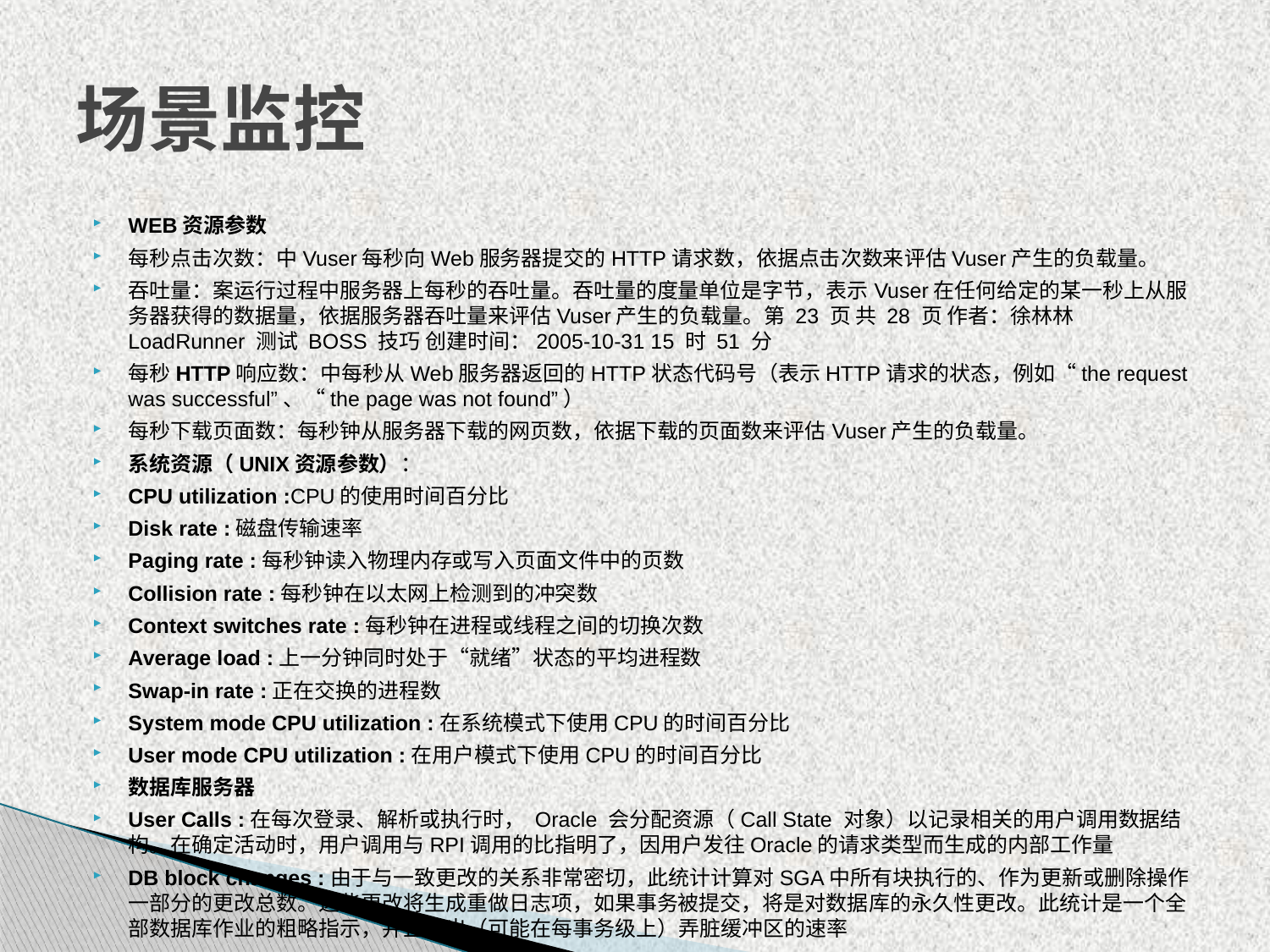

# 场景监控
WEB资源参数
每秒点击次数：中Vuser每秒向Web服务器提交的HTTP请求数，依据点击次数来评估Vuser产生的负载量。
吞吐量：案运行过程中服务器上每秒的吞吐量。吞吐量的度量单位是字节，表示Vuser在任何给定的某一秒上从服务器获得的数据量，依据服务器吞吐量来评估Vuser产生的负载量。第 23 页 共 28 页 作者：徐林林 LoadRunner 测试 BOSS 技巧 创建时间：2005-10-31 15 时 51 分
每秒HTTP响应数：中每秒从Web服务器返回的HTTP状态代码号（表示HTTP请求的状态，例如“the request was successful”、“the page was not found”）
每秒下载页面数：每秒钟从服务器下载的网页数，依据下载的页面数来评估Vuser产生的负载量。
系统资源（UNIX资源参数）：
CPU utilization :CPU的使用时间百分比
Disk rate :磁盘传输速率
Paging rate :每秒钟读入物理内存或写入页面文件中的页数
Collision rate :每秒钟在以太网上检测到的冲突数
Context switches rate :每秒钟在进程或线程之间的切换次数
Average load :上一分钟同时处于“就绪”状态的平均进程数
Swap-in rate :正在交换的进程数
System mode CPU utilization :在系统模式下使用CPU的时间百分比
User mode CPU utilization :在用户模式下使用CPU的时间百分比
数据库服务器
User Calls :在每次登录、解析或执行时， Oracle 会分配资源（Call State 对象）以记录相关的用户调用数据结构。在确定活动时，用户调用与RPI调用的比指明了，因用户发往Oracle的请求类型而生成的内部工作量
DB block changes :由于与一致更改的关系非常密切，此统计计算对SGA中所有块执行的、作为更新或删除操作一部分的更改总数。这些更改将生成重做日志项，如果事务被提交，将是对数据库的永久性更改。此统计是一个全部数据库作业的粗略指示，并且指出（可能在每事务级上）弄脏缓冲区的速率